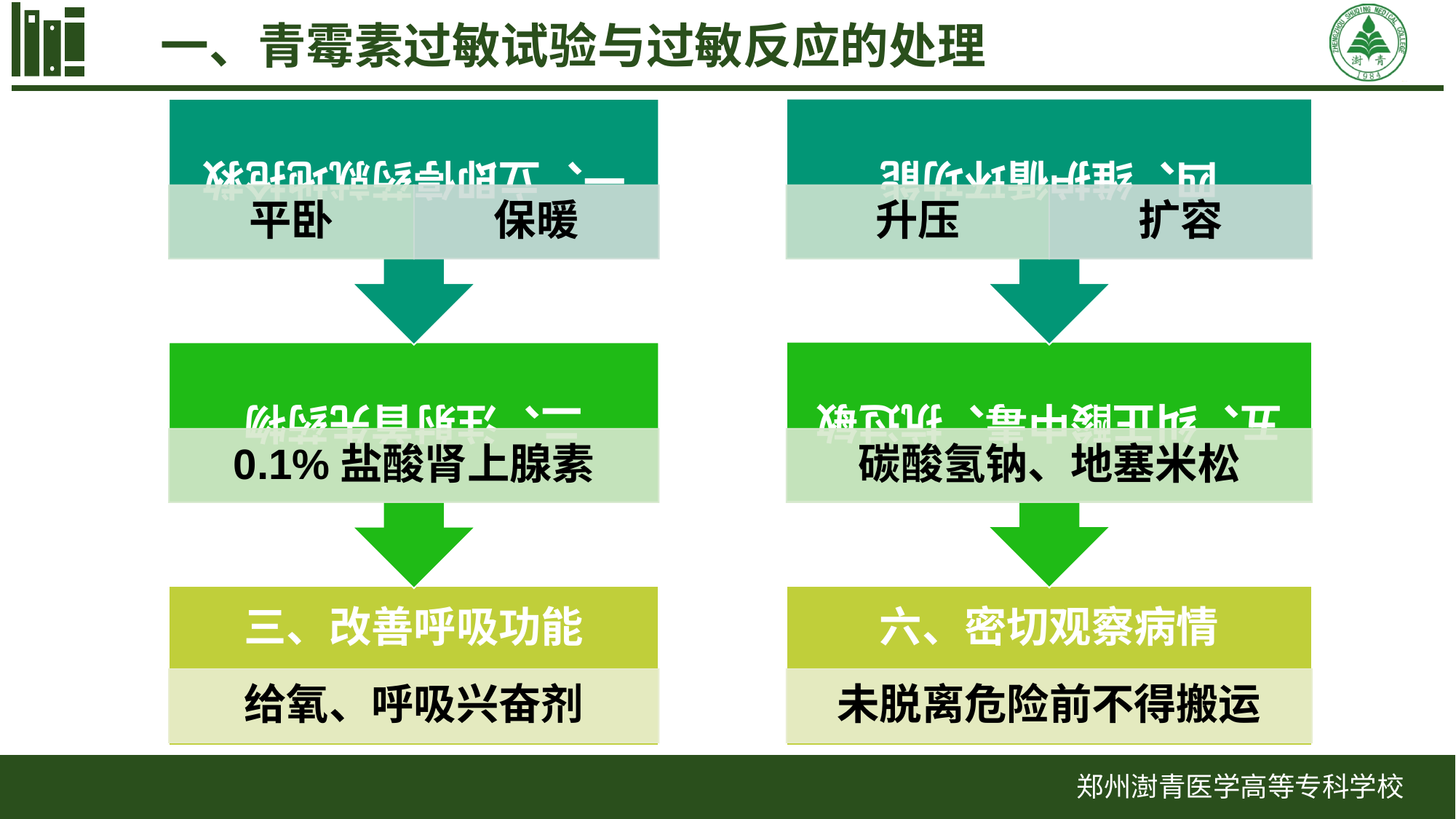

一、青霉素过敏试验与过敏反应的处理
三、改善呼吸功能
给氧、呼吸兴奋剂
二、注射首先药物
0.1%盐酸肾上腺素
一、立即停药就地抢救
平卧
保暖
六、密切观察病情
未脱离危险前不得搬运
五、纠正酸中毒、抗过敏
碳酸氢钠、地塞米松
四、维护循环功能
升压
扩容
郑州澍青医学高等专科学校